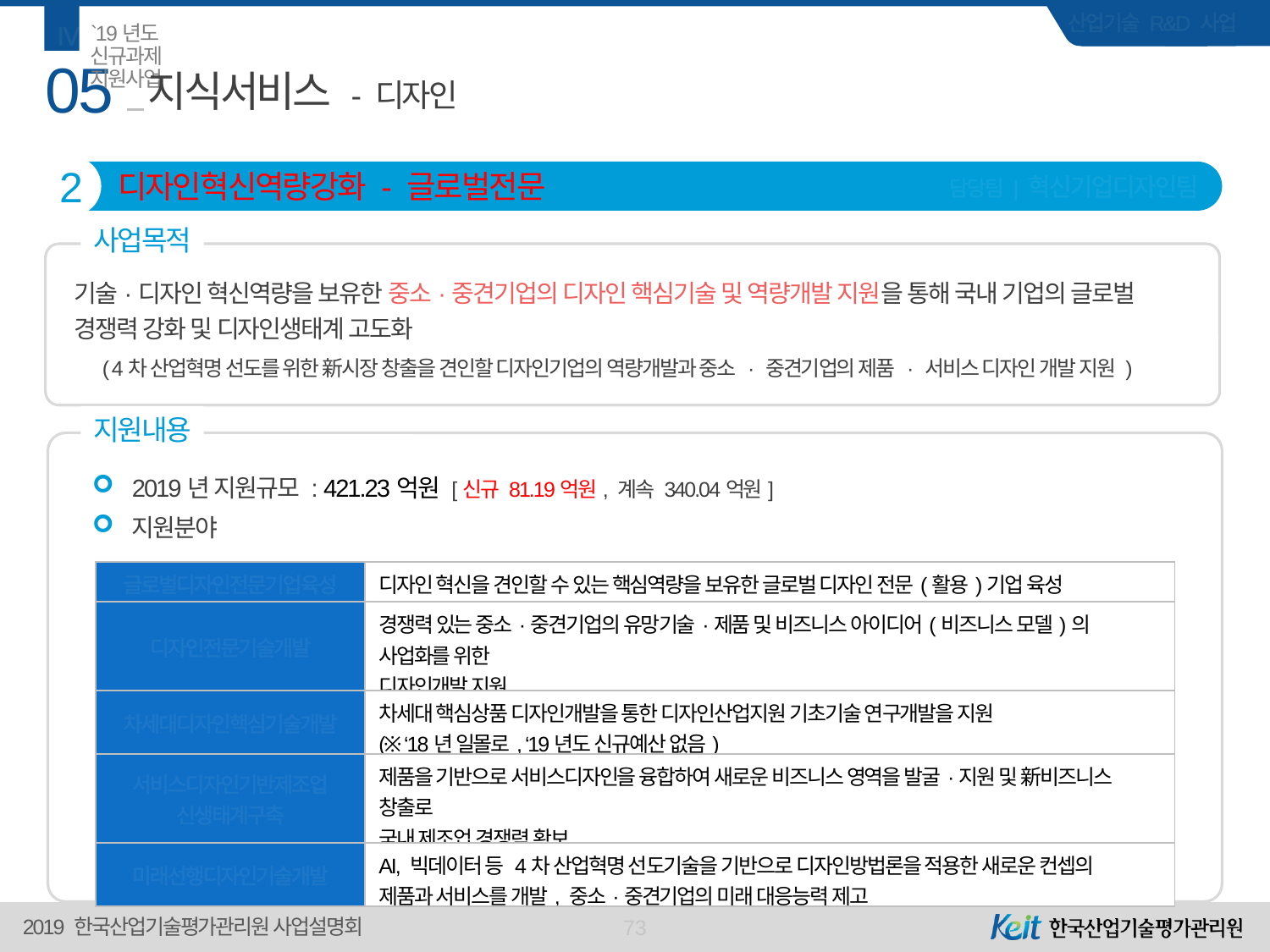

Ⅳ
`19년도 신규과제 지원사업
05
# 지식서비스 - 디자인
2
디자인혁신역량강화 - 글로벌전문
담당팀 | 혁신기업디자인팀
사업목적

기술·디자인 혁신역량을 보유한 중소·중견기업의 디자인 핵심기술 및 역량개발 지원을 통해 국내 기업의 글로벌 경쟁력 강화 및 디자인생태계 고도화
( 4차 산업혁명 선도를 위한 新시장 창출을 견인할 디자인기업의 역량개발과 중소 · 중견기업의 제품 · 서비스 디자인 개발 지원 )
지원내용

2019년 지원규모 : 421.23억원 [신규 81.19억원, 계속 340.04억원]
지원분야
| 글로벌디자인전문기업육성 | 디자인 혁신을 견인할 수 있는 핵심역량을 보유한 글로벌 디자인 전문(활용)기업 육성 |
| --- | --- |
| 디자인전문기술개발 | 경쟁력 있는 중소·중견기업의 유망기술·제품 및 비즈니스 아이디어(비즈니스 모델)의 사업화를 위한 디자인개발 지원 |
| 차세대디자인핵심기술개발 | 차세대 핵심상품 디자인개발을 통한 디자인산업지원 기초기술 연구개발을 지원 (※ ‘18년 일몰로, ‘19년도 신규예산 없음) |
| 서비스디자인기반제조업 신생태계구축 | 제품을 기반으로 서비스디자인을 융합하여 새로운 비즈니스 영역을 발굴·지원 및 新비즈니스 창출로 국내 제조업 경쟁력 확보 |
| 미래선행디자인기술개발 | AI, 빅데이터 등 4차 산업혁명 선도기술을 기반으로 디자인방법론을 적용한 새로운 컨셉의 제품과 서비스를 개발, 중소·중견기업의 미래 대응능력 제고 |
73